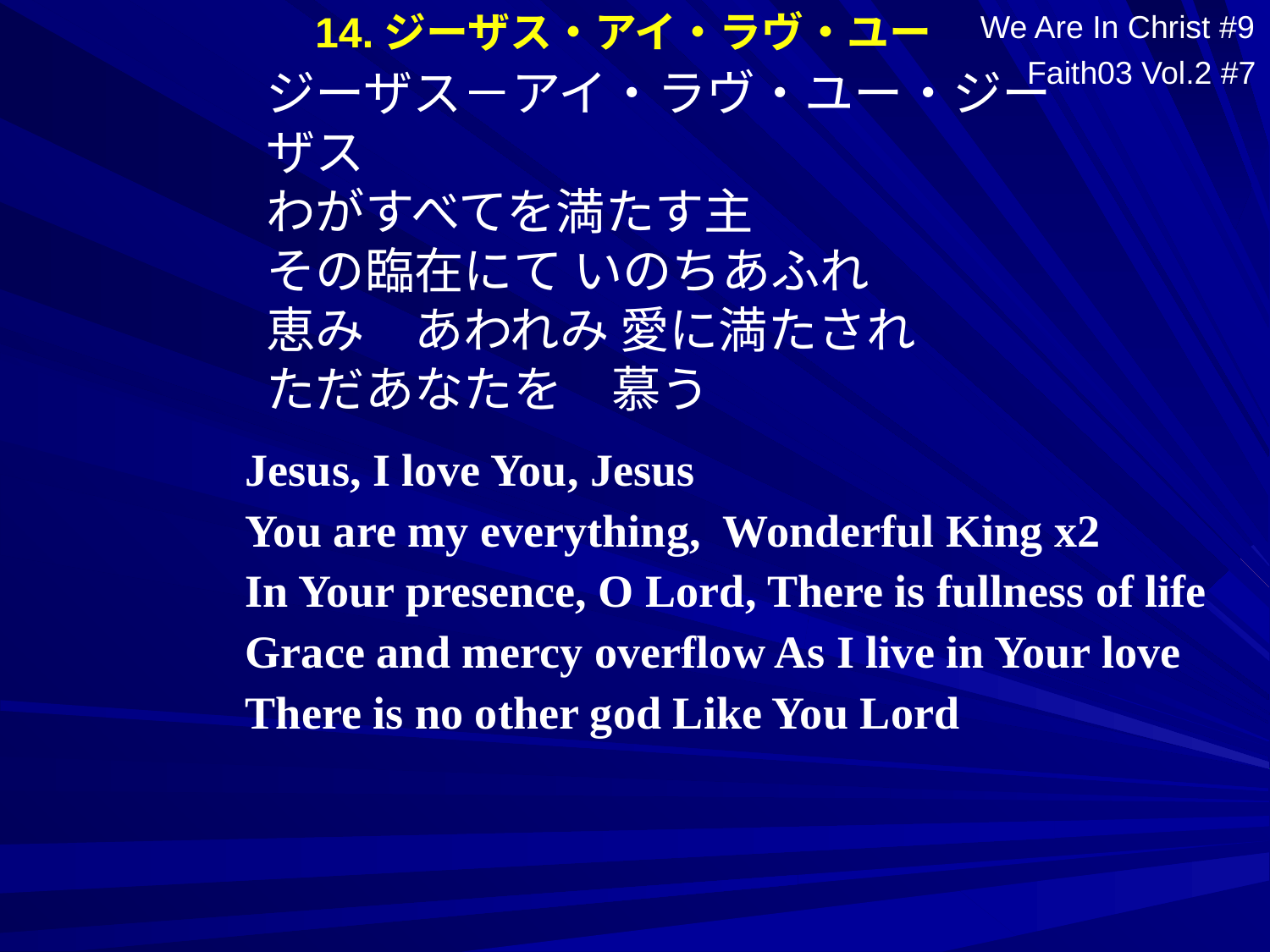

We Are In Christ #9
14.ジーザス・アイ・ラヴ・ユー
Faith03 Vol.2 #7
ジーザス－アイ・ラヴ・ユー・ジーザス
わがすべてを満たす主
その臨在にて いのちあふれ
恵み　あわれみ 愛に満たされ
ただあなたを　慕う
Jesus, I love You, Jesus
You are my everything,  Wonderful King x2
In Your presence, O Lord, There is fullness of life
Grace and mercy overflow As I live in Your love
There is no other god Like You Lord